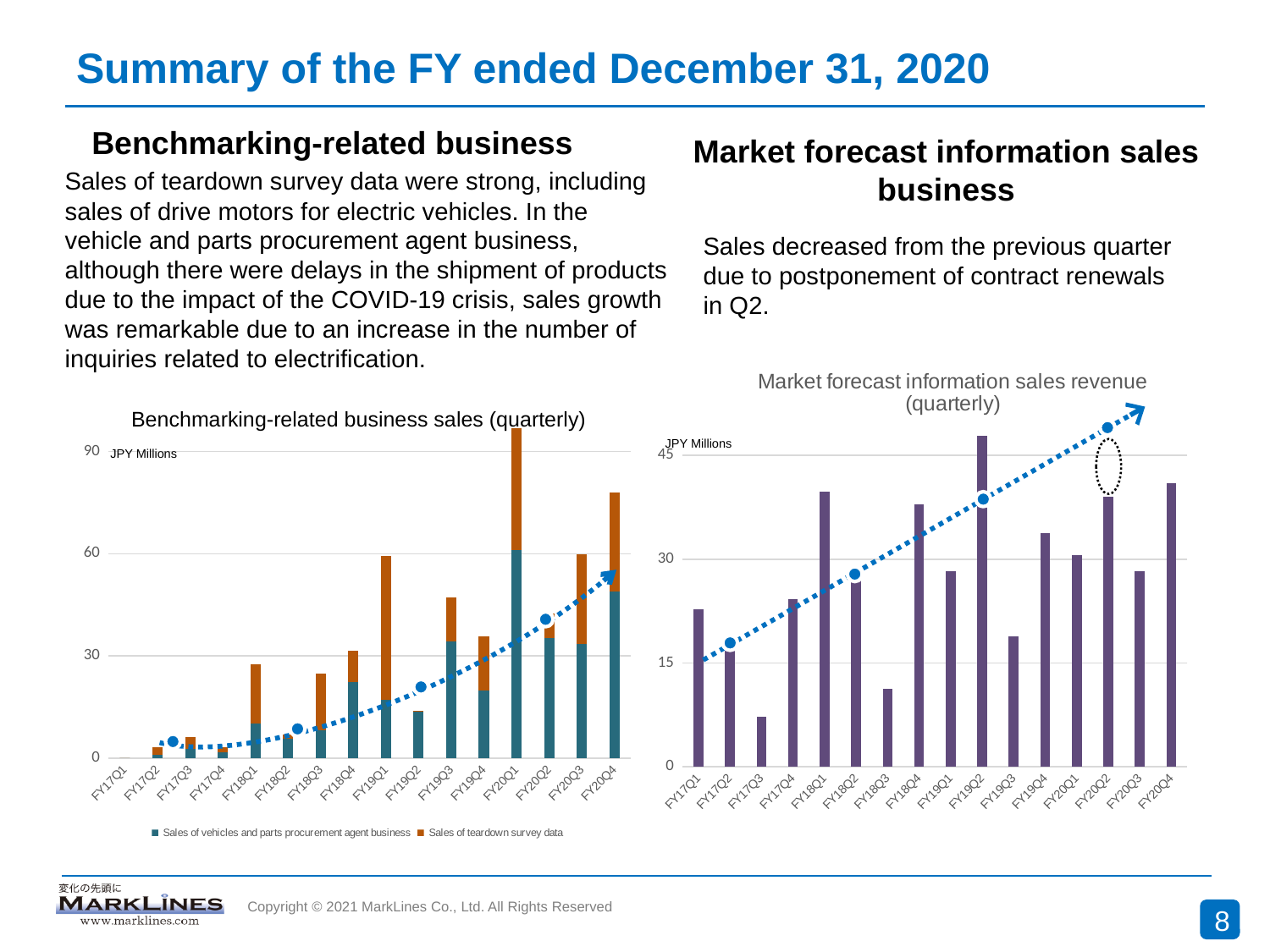

# Summary of the FY ended December 31, 2020
Benchmarking-related business
Market forecast information sales business
Sales of teardown survey data were strong, including sales of drive motors for electric vehicles. In the vehicle and parts procurement agent business, although there were delays in the shipment of products due to the impact of the COVID-19 crisis, sales growth was remarkable due to an increase in the number of inquiries related to electrification.
Sales decreased from the previous quarter due to postponement of contract renewals in Q2.

### Chart: Market forecast information sales revenue (quarterly)

| Category | 市場予測情報販売売上高 |
|---|---|
| FY17Q1 | 22810843.0 |
| FY17Q2 | 16978109.0 |
| FY17Q3 | 7162317.0 |
| FY17Q4 | 24196643.0 |
| FY18Q1 | 39748746.0 |
| FY18Q2 | 27096635.0 |
| FY18Q3 | 11197932.0 |
| FY18Q4 | 37959676.0 |
| FY19Q1 | 28285357.0 |
| FY19Q2 | 47779747.0 |
| FY19Q3 | 18820282.0 |
| FY19Q4 | 33709442.0 |
| FY20Q1 | 30528220.0 |
| FY20Q2 | 38997862.0 |
| FY20Q3 | 28261031.0 |
| FY20Q4 | 40922351.0 |

### Chart

| Category | Sales of vehicles and parts procurement agent business | Sales of teardown survey data |
|---|---|---|
| FY17Q1 | 0.0 | 0.0 |
| FY17Q2 | 987738.0 | 2255000.0 |
| FY17Q3 | 2730491.0 | 3357000.0 |
| FY17Q4 | 1660370.0 | 1555000.0 |
| FY18Q1 | 10253843.0 | 17165400.0 |
| FY18Q2 | 5624090.0 | 1282800.0 |
| FY18Q3 | 8140673.0 | 16707540.0 |
| FY18Q4 | 22408749.0 | 9175200.0 |
| FY19Q1 | 17125998.0 | 42323120.0 |
| FY19Q2 | 13545005.0 | 195000.0 |
| FY19Q3 | 34201098.0 | 13100620.0 |
| FY19Q4 | 19896080.0 | 15870500.0 |
| FY20Q1 | 61186740.0 | 35660290.0 |
| FY20Q2 | 35108260.0 | 7305430.0 |
| FY20Q3 | 33384620.0 | 26451155.0 |
| FY20Q4 | 48833030.0 | 29208758.0 |
Benchmarking-related business sales (quarterly)

JPY Millions

JPY Millions

8